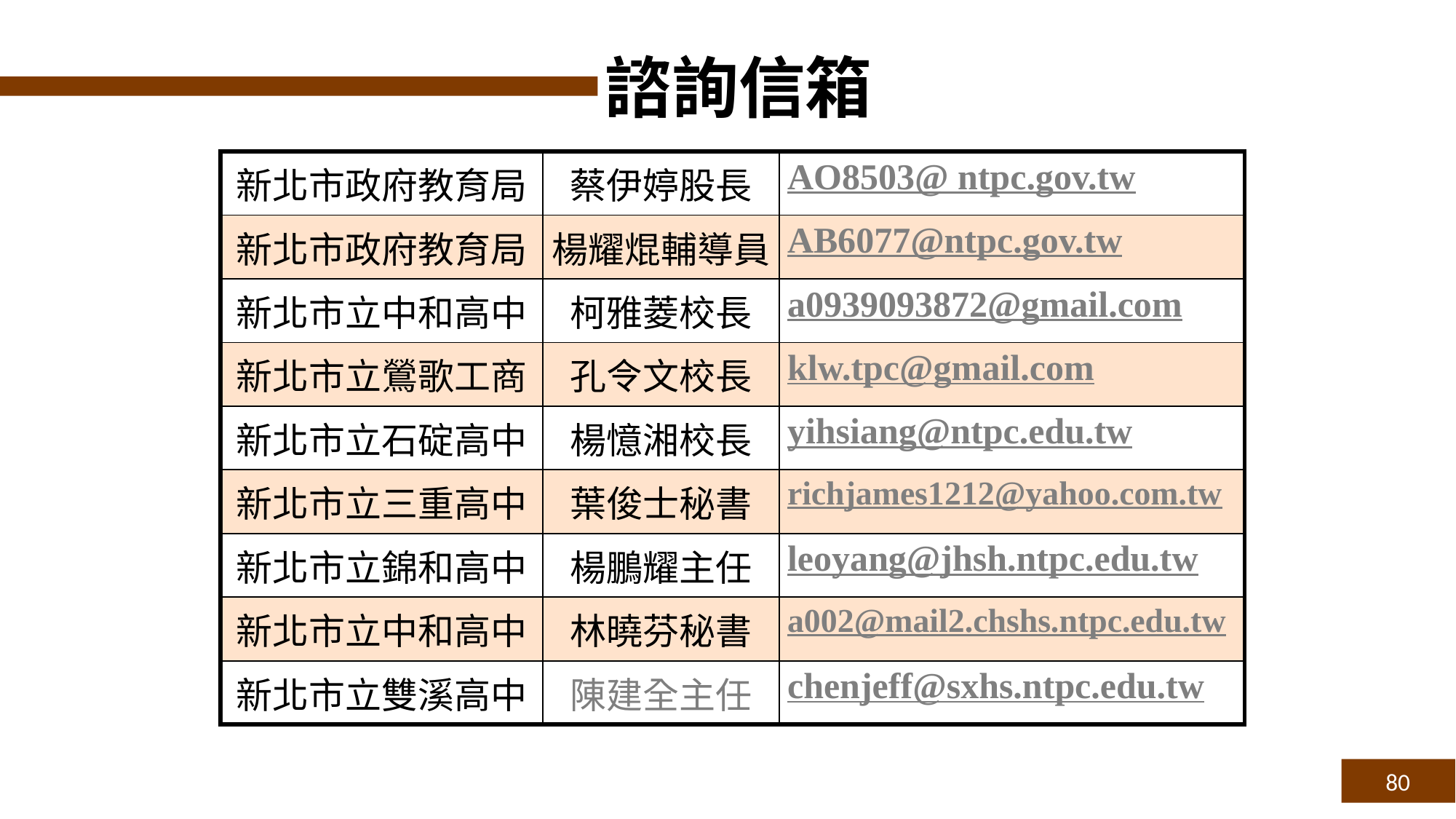

諮詢信箱

| 新北市政府教育局 | 蔡伊婷股長 | AO8503@ ntpc.gov.tw |
| --- | --- | --- |
| 新北市政府教育局 | 楊耀焜輔導員 | AB6077@ntpc.gov.tw |
| 新北市立中和高中 | 柯雅菱校長 | a0939093872@gmail.com |
| 新北市立鶯歌工商 | 孔令文校長 | klw.tpc@gmail.com |
| 新北市立石碇高中 | 楊憶湘校長 | yihsiang@ntpc.edu.tw |
| 新北市立三重高中 | 葉俊士秘書 | richjames1212@yahoo.com.tw |
| 新北市立錦和高中 | 楊鵬耀主任 | leoyang@jhsh.ntpc.edu.tw |
| 新北市立中和高中 | 林曉芬秘書 | a002@mail2.chshs.ntpc.edu.tw |
| 新北市立雙溪高中 | 陳建全主任 | chenjeff@sxhs.ntpc.edu.tw |

80